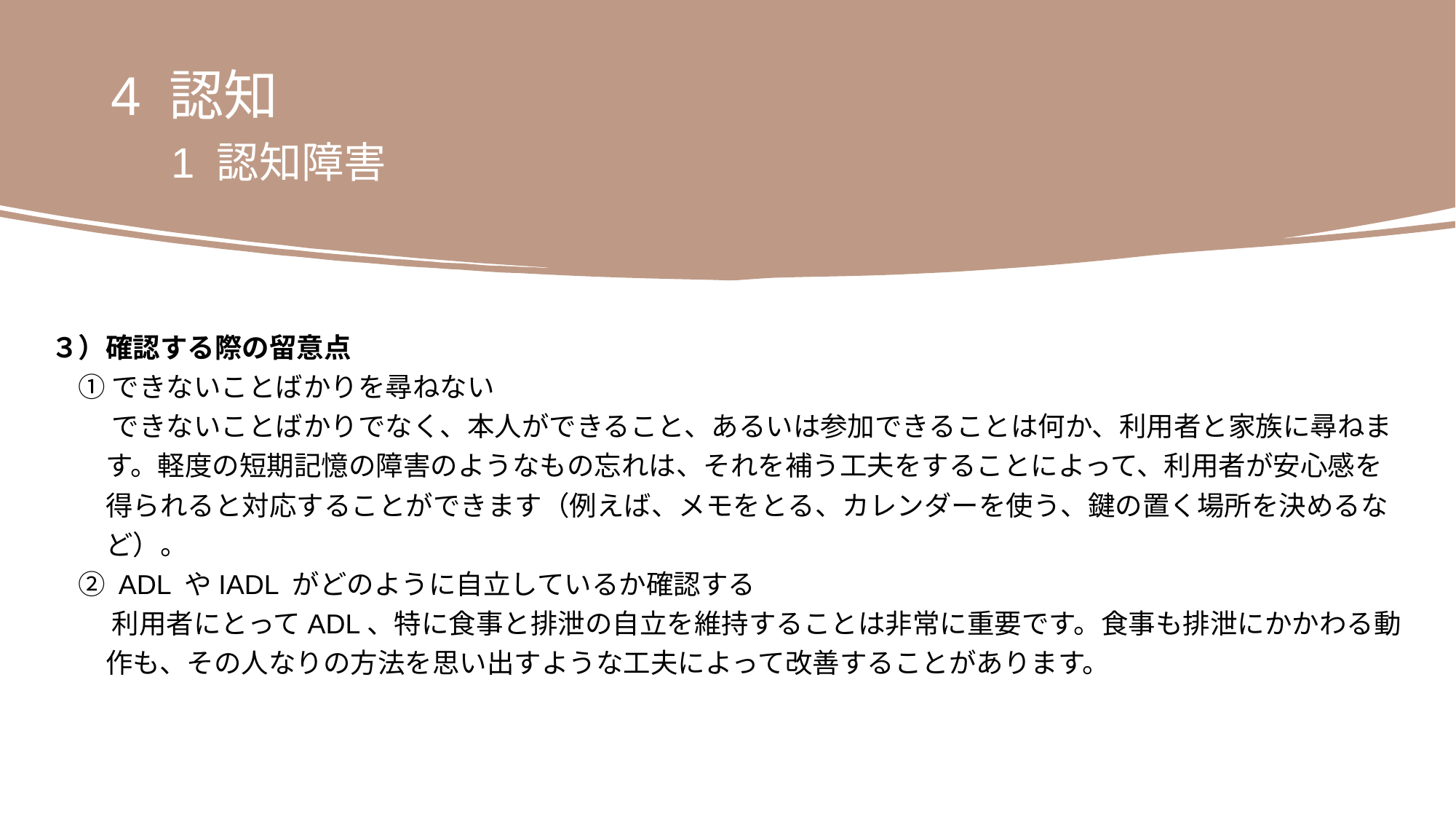

4 認知
　1 認知障害

３）確認する際の留意点
　① できないことばかりを尋ねない
　 　できないことばかりでなく、本人ができること、あるいは参加できることは何か、利用者と家族に尋ねま
　　す。軽度の短期記憶の障害のようなもの忘れは、それを補う工夫をすることによって、利用者が安心感を
　　得られると対応することができます（例えば、メモをとる、カレンダーを使う、鍵の置く場所を決めるな
　　ど）。
　② ADL やIADL がどのように自立しているか確認する
　 　利用者にとってADL、特に食事と排泄の自立を維持することは非常に重要です。食事も排泄にかかわる動
　　作も、その人なりの方法を思い出すような工夫によって改善することがあります。